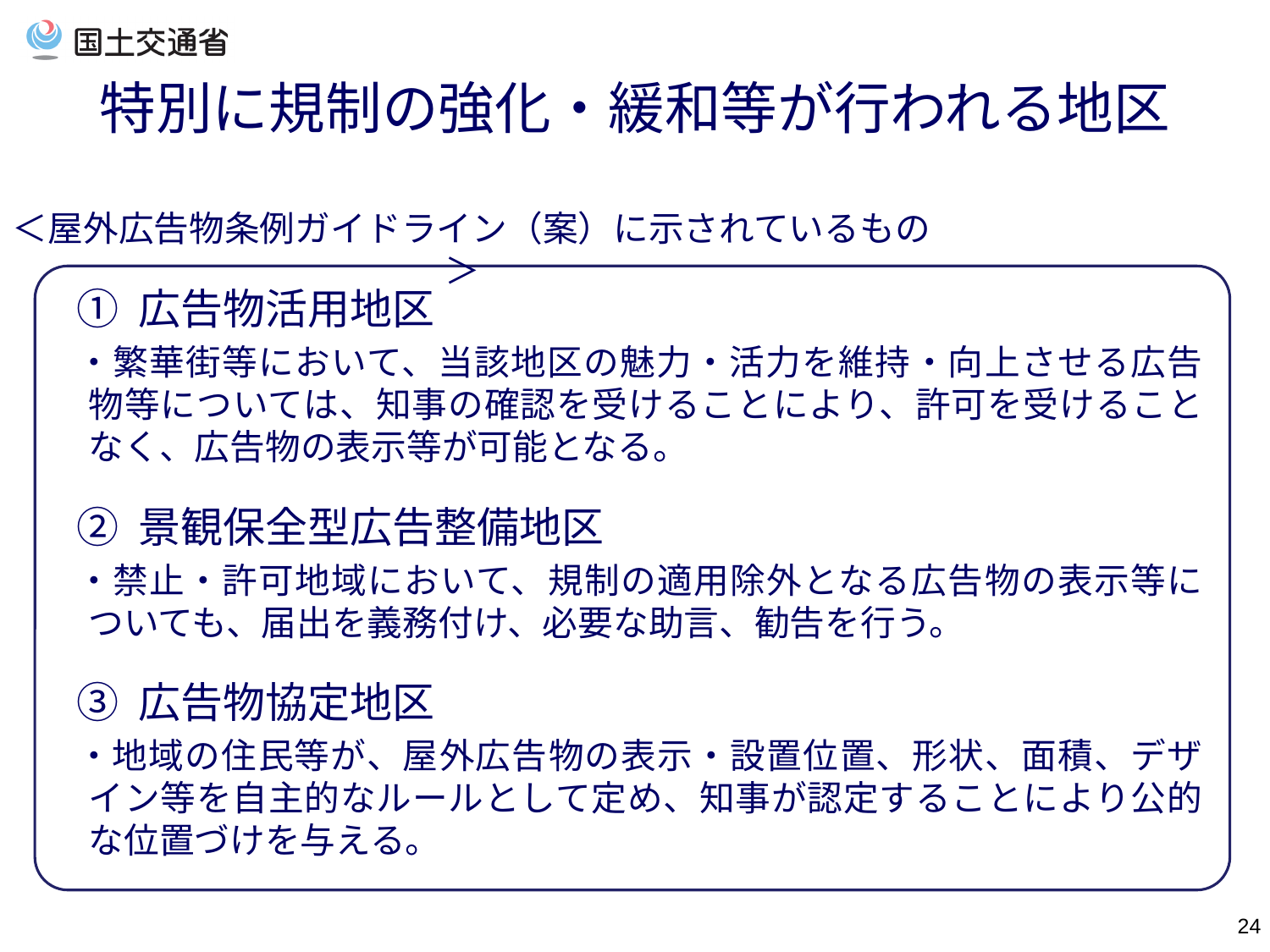

特別に規制の強化・緩和等が行われる地区
 ＜屋外広告物条例ガイドライン（案）に示されているもの＞

① 広告物活用地区
・繁華街等において、当該地区の魅力・活力を維持・向上させる広告物等については、知事の確認を受けることにより、許可を受けることなく、広告物の表示等が可能となる。

② 景観保全型広告整備地区
・禁止・許可地域において、規制の適用除外となる広告物の表示等についても、届出を義務付け、必要な助言、勧告を行う。

③ 広告物協定地区
・地域の住民等が、屋外広告物の表示・設置位置、形状、面積、デザイン等を自主的なルールとして定め、知事が認定することにより公的な位置づけを与える。
24